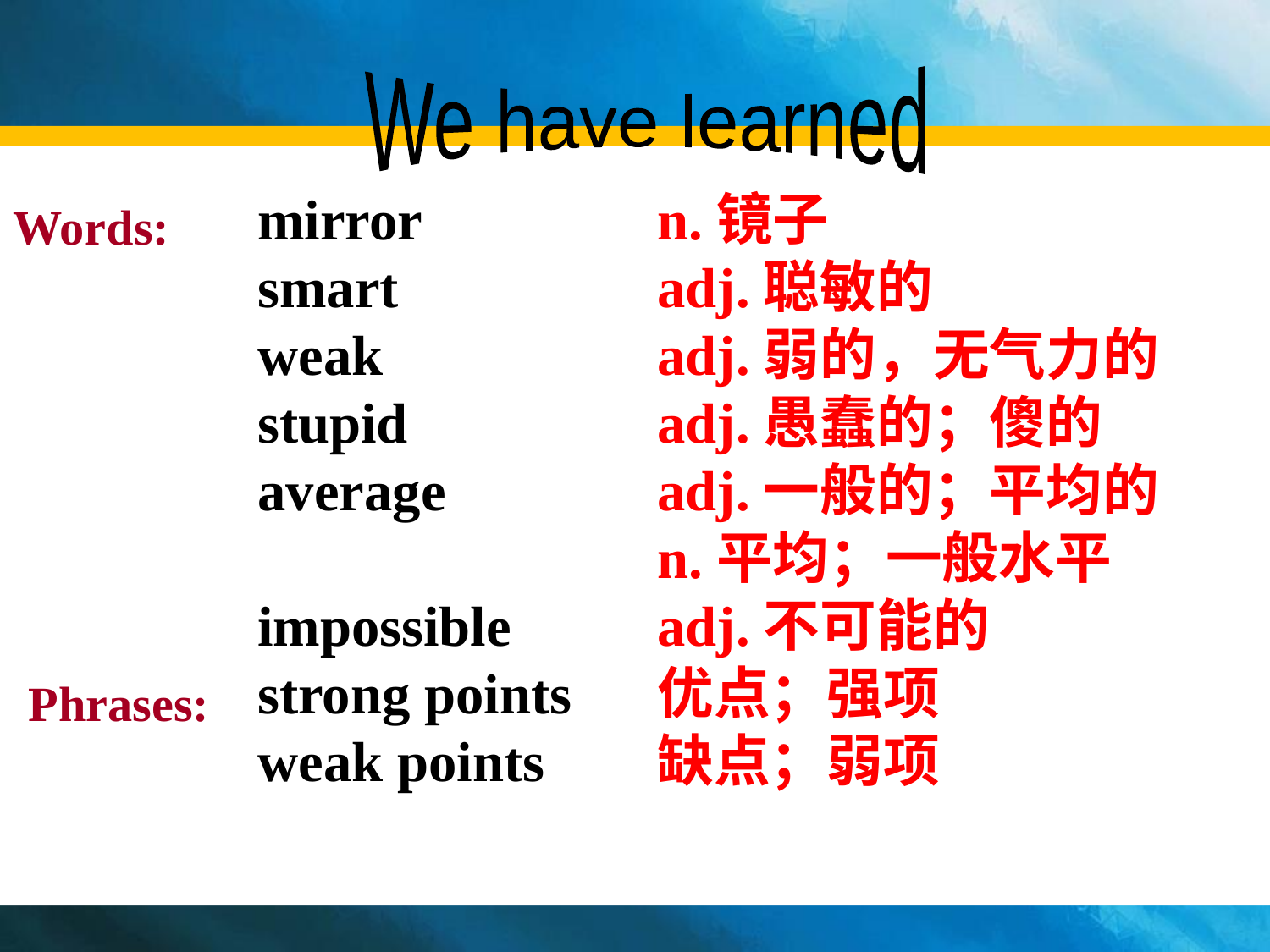

We have learned
mirror
smart
weak
stupid
average

impossible
strong points
weak points
n.镜子
adj.聪敏的
adj.弱的，无气力的
adj.愚蠢的；傻的
adj.一般的；平均的
n.平均；一般水平
adj.不可能的
优点；强项
缺点；弱项
Words:
Phrases: